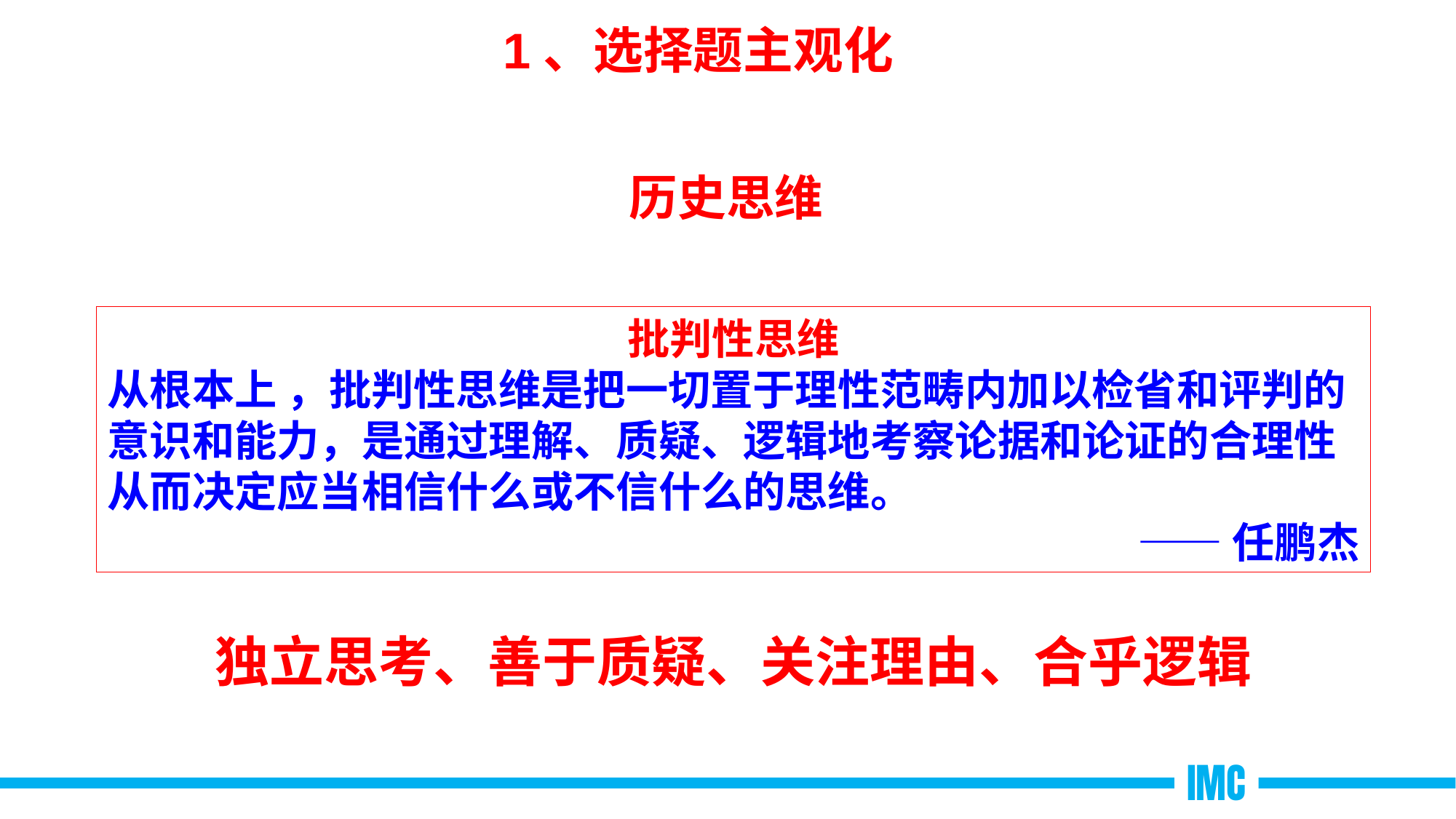

1、选择题主观化
历史思维
批判性思维
从根本上 ，批判性思维是把一切置于理性范畴内加以检省和评判的意识和能力，是通过理解、质疑、逻辑地考察论据和论证的合理性从而决定应当相信什么或不信什么的思维。
——任鹏杰
独立思考、善于质疑、关注理由、合乎逻辑